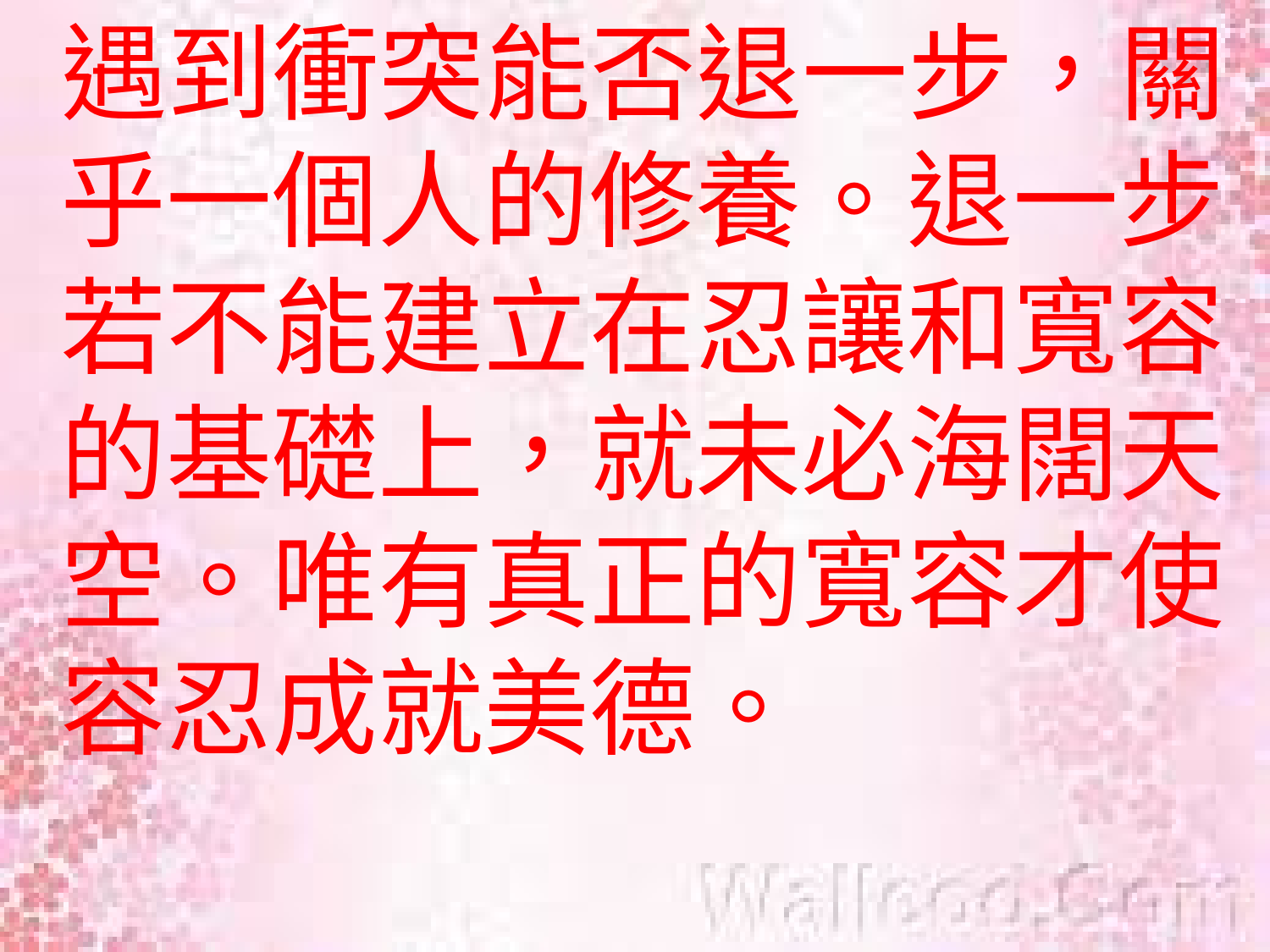

遇到衝突能否退一步，關乎一個人的修養。退一步若不能建立在忍讓和寬容的基礎上，就未必海闊天空。唯有真正的寬容才使容忍成就美德。